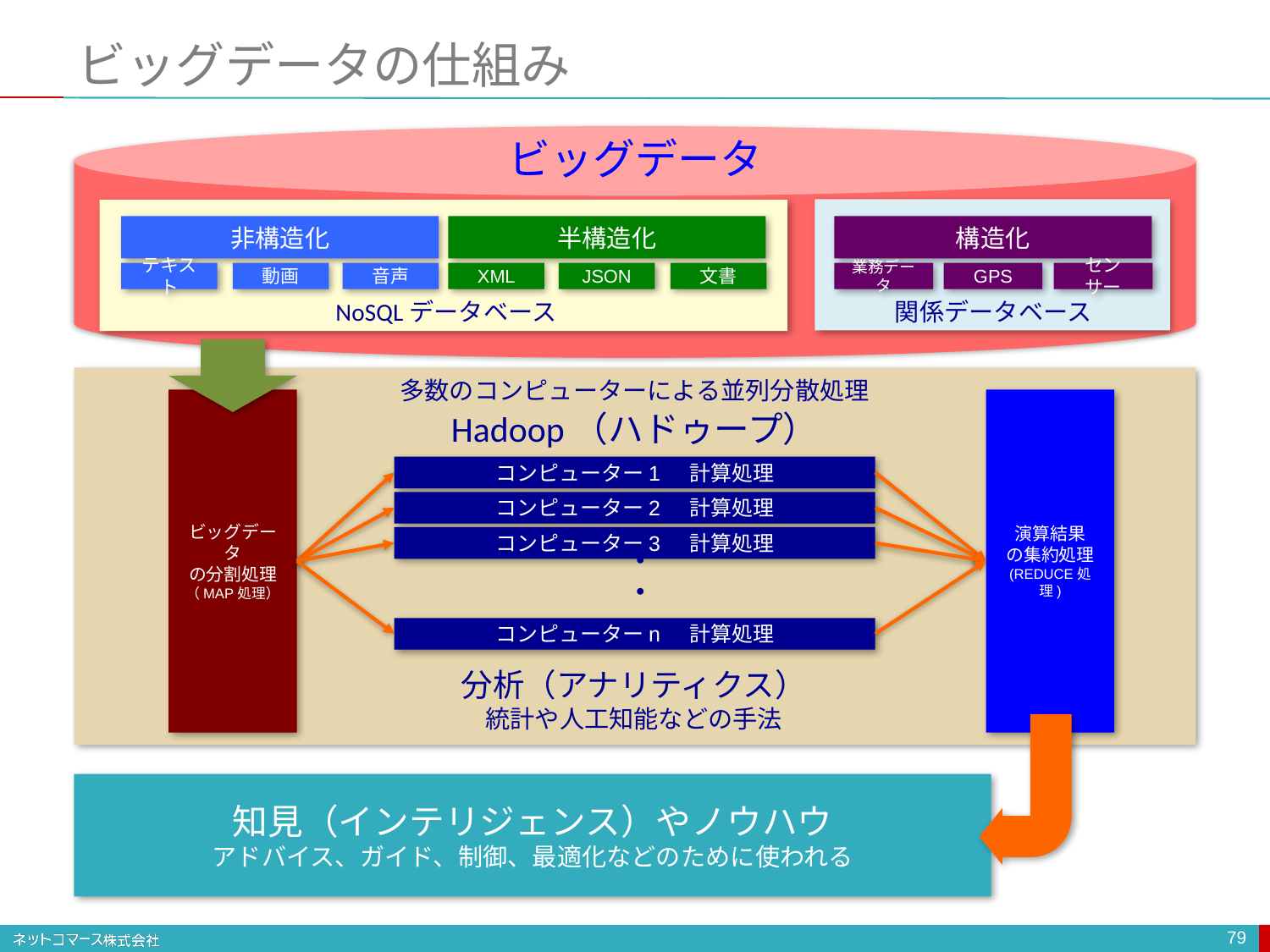

# ビッグデータの仕組み

ビッグデータ

非構造化
半構造化
構造化
テキスト
動画
音声
XML
JSON
文書
業務データ
GPS
センサー
NoSQLデータベース
関係データベース

多数のコンピューターによる並列分散処理
ビッグデータ
の分割処理
（MAP処理）
演算結果
の集約処理
(REDUCE処理)
Hadoop（ハドゥープ）
コンピューター1    計算処理
コンピューター2    計算処理
コンピューター3    計算処理
・・・
コンピューターn    計算処理
分析（アナリティクス）
統計や人工知能などの手法

知見（インテリジェンス）やノウハウ
アドバイス、ガイド、制御、最適化などのために使われる
79